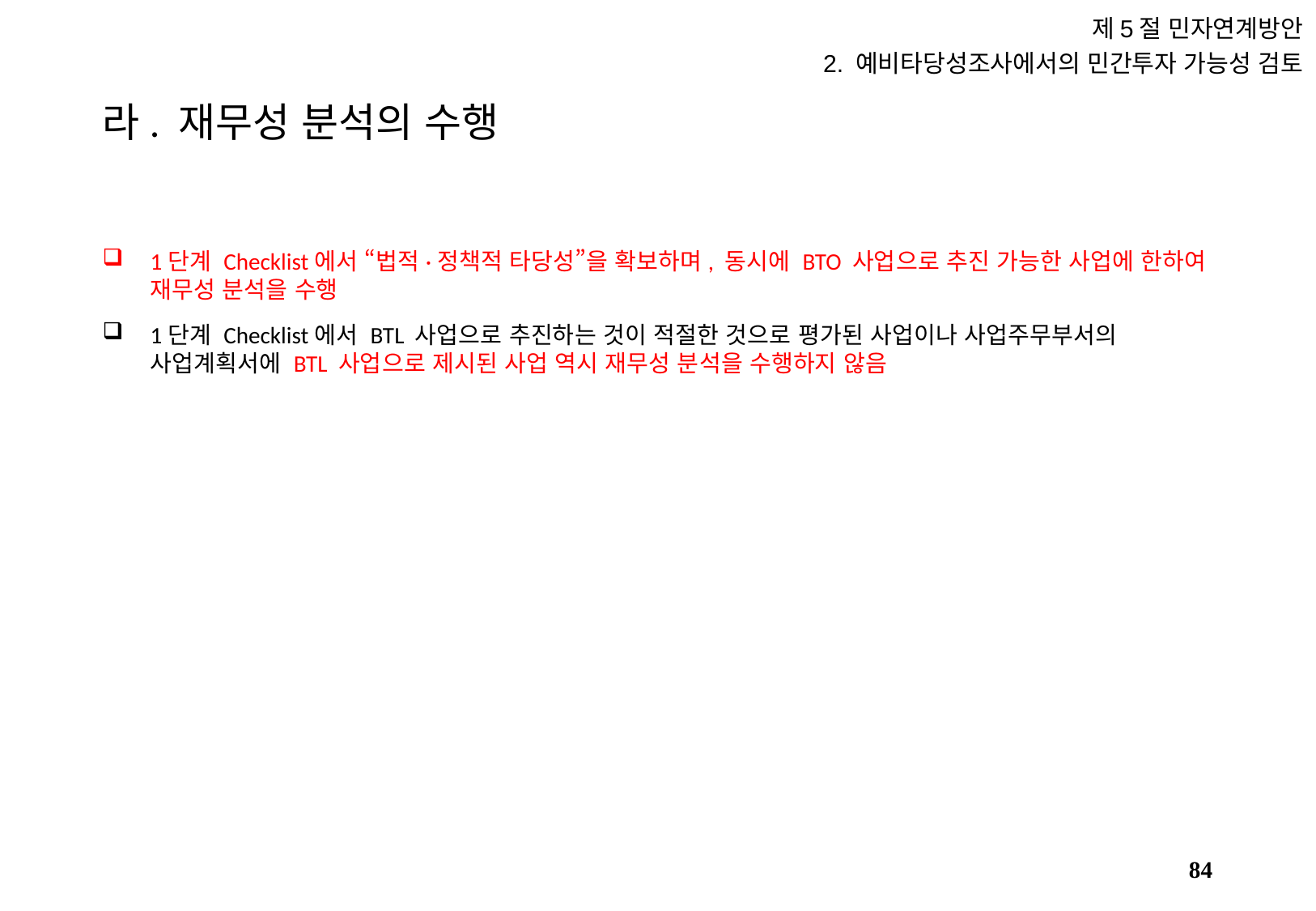

제5절 민자연계방안
2. 예비타당성조사에서의 민간투자 가능성 검토
# 라. 재무성 분석의 수행
1단계 Checklist에서 “법적·정책적 타당성”을 확보하며, 동시에 BTO 사업으로 추진 가능한 사업에 한하여 재무성 분석을 수행
1단계 Checklist에서 BTL 사업으로 추진하는 것이 적절한 것으로 평가된 사업이나 사업주무부서의 사업계획서에 BTL 사업으로 제시된 사업 역시 재무성 분석을 수행하지 않음
84